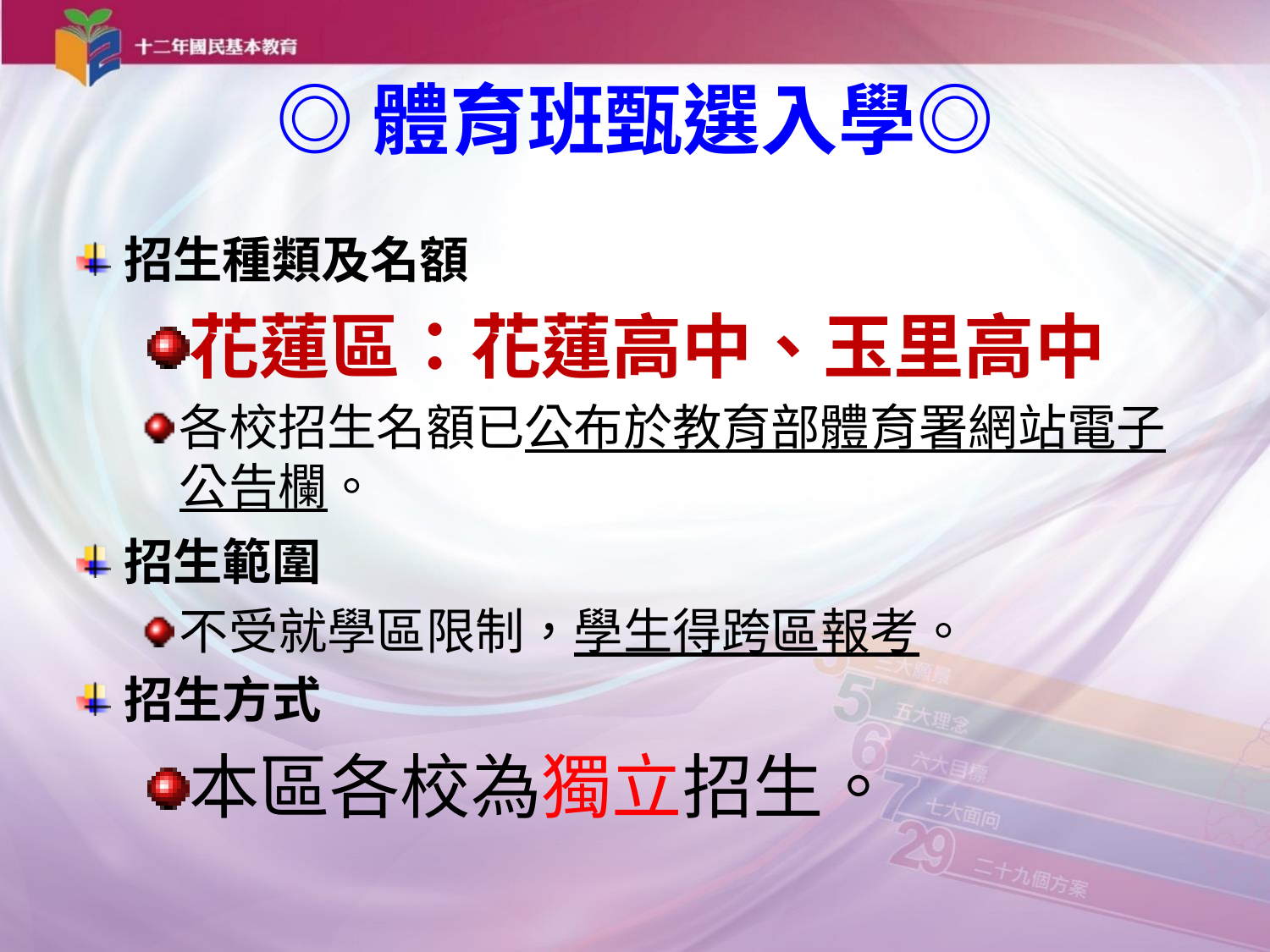

# ◎體育班甄選入學◎
招生種類及名額
花蓮區：花蓮高中、玉里高中
各校招生名額已公布於教育部體育署網站電子公告欄。
招生範圍
不受就學區限制，學生得跨區報考。
招生方式
本區各校為獨立招生。